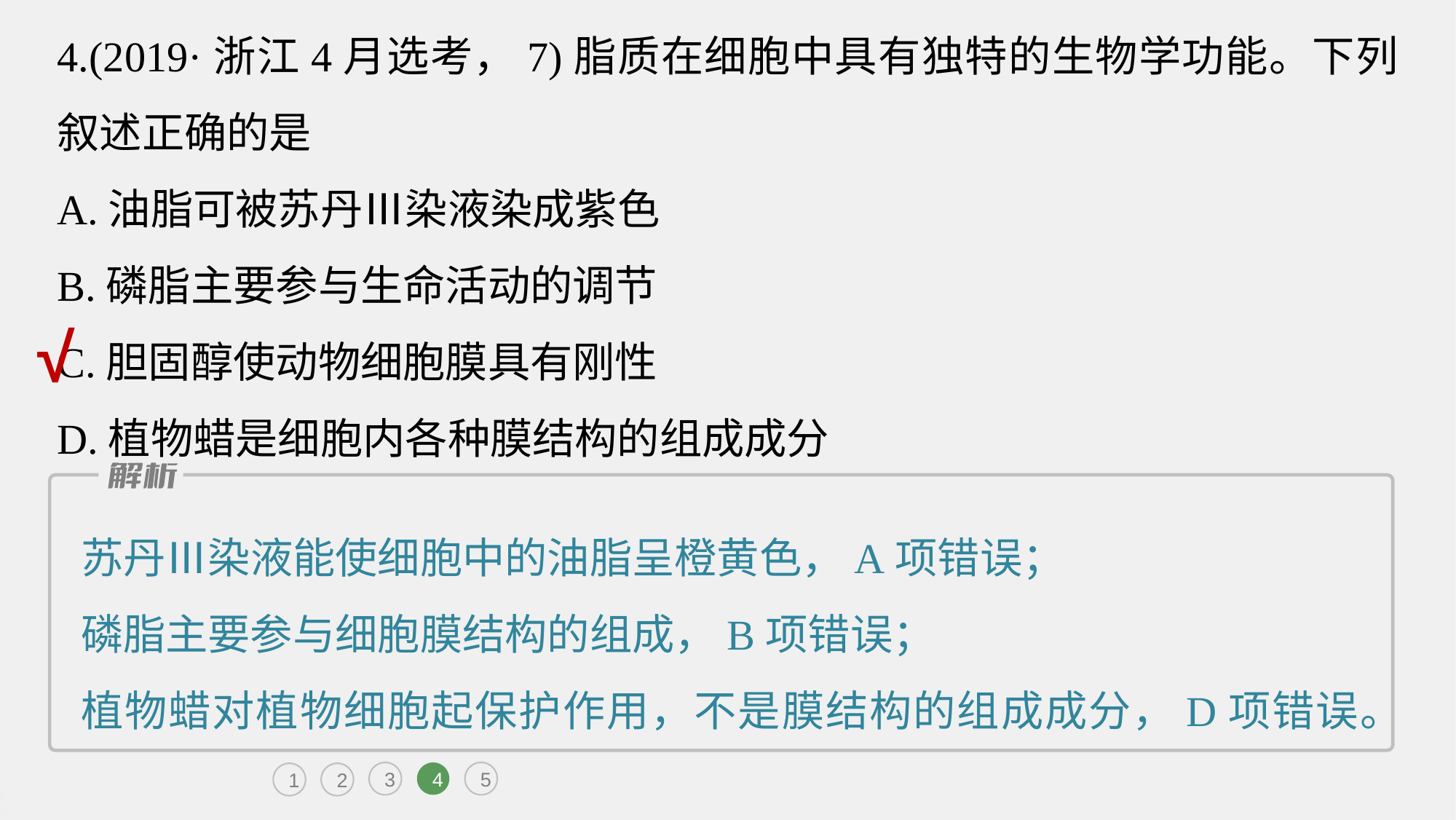

4.(2019·浙江4月选考，7)脂质在细胞中具有独特的生物学功能。下列叙述正确的是
A.油脂可被苏丹Ⅲ染液染成紫色
B.磷脂主要参与生命活动的调节
C.胆固醇使动物细胞膜具有刚性
D.植物蜡是细胞内各种膜结构的组成成分
√

苏丹Ⅲ染液能使细胞中的油脂呈橙黄色，A项错误；
磷脂主要参与细胞膜结构的组成，B项错误；
植物蜡对植物细胞起保护作用，不是膜结构的组成成分，D项错误。
3
4
5
1
2